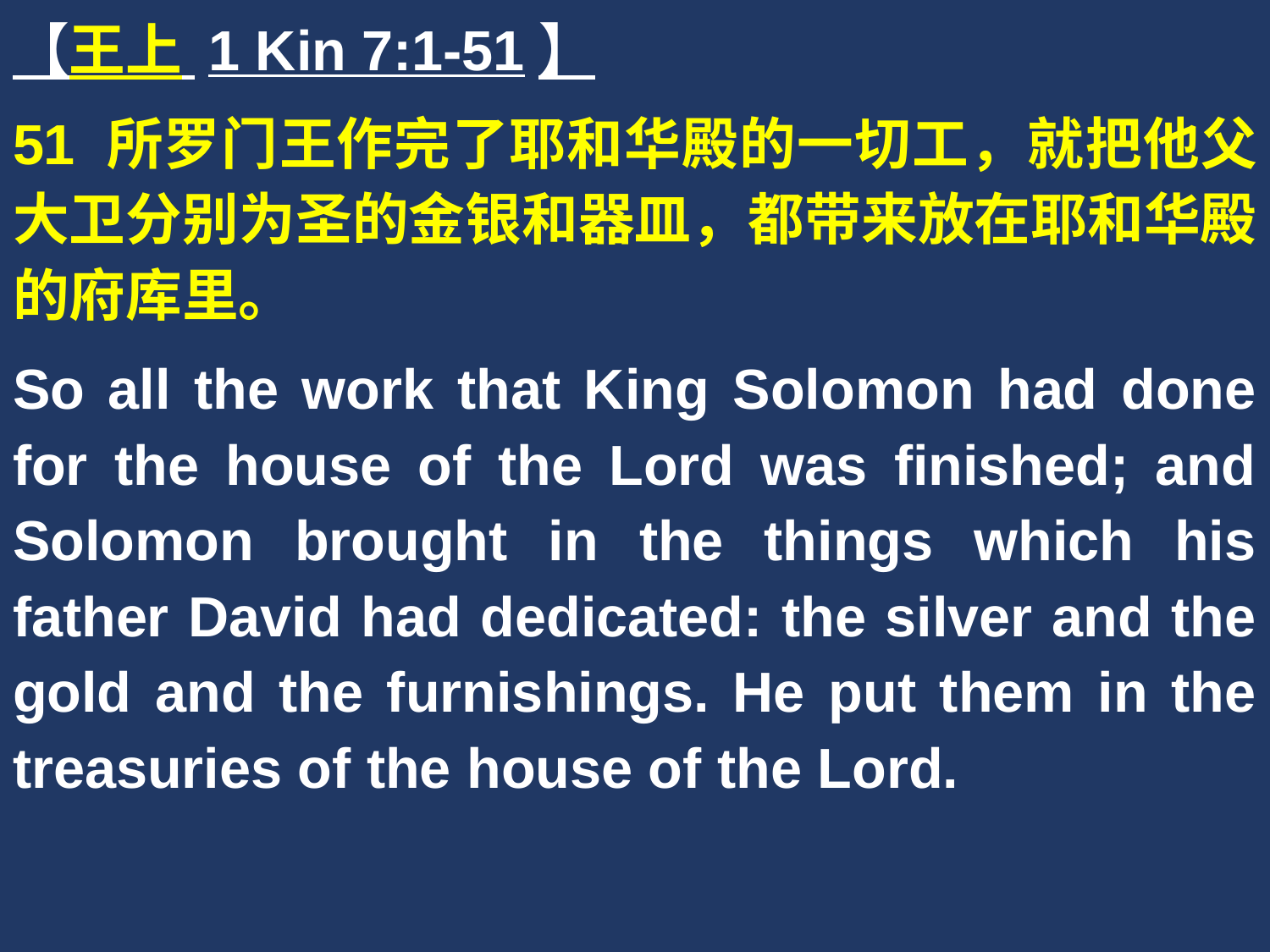

【王上 1 Kin 7:1-51】
51 所罗门王作完了耶和华殿的一切工，就把他父大卫分别为圣的金银和器皿，都带来放在耶和华殿的府库里。
So all the work that King Solomon had done for the house of the Lord was finished; and Solomon brought in the things which his father David had dedicated: the silver and the gold and the furnishings. He put them in the treasuries of the house of the Lord.